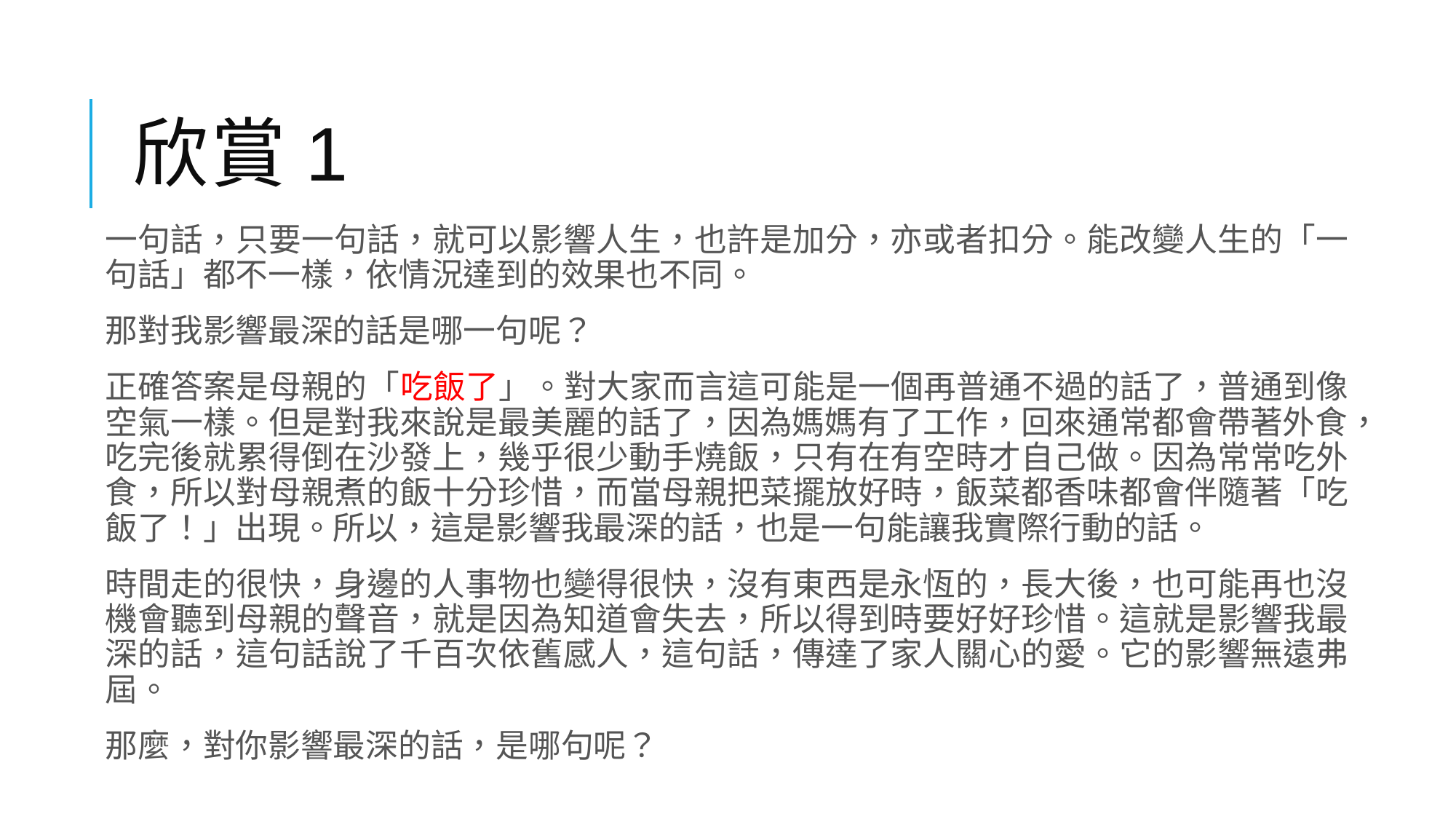

# 欣賞1
一句話，只要一句話，就可以影響人生，也許是加分，亦或者扣分。能改變人生的「一句話」都不一樣，依情況達到的效果也不同。
那對我影響最深的話是哪一句呢？
正確答案是母親的「吃飯了」。對大家而言這可能是一個再普通不過的話了，普通到像空氣一樣。但是對我來說是最美麗的話了，因為媽媽有了工作，回來通常都會帶著外食，吃完後就累得倒在沙發上，幾乎很少動手燒飯，只有在有空時才自己做。因為常常吃外食，所以對母親煮的飯十分珍惜，而當母親把菜擺放好時，飯菜都香味都會伴隨著「吃飯了！」出現。所以，這是影響我最深的話，也是一句能讓我實際行動的話。
時間走的很快，身邊的人事物也變得很快，沒有東西是永恆的，長大後，也可能再也沒機會聽到母親的聲音，就是因為知道會失去，所以得到時要好好珍惜。這就是影響我最深的話，這句話說了千百次依舊感人，這句話，傳達了家人關心的愛。它的影響無遠弗屆。
那麼，對你影響最深的話，是哪句呢？